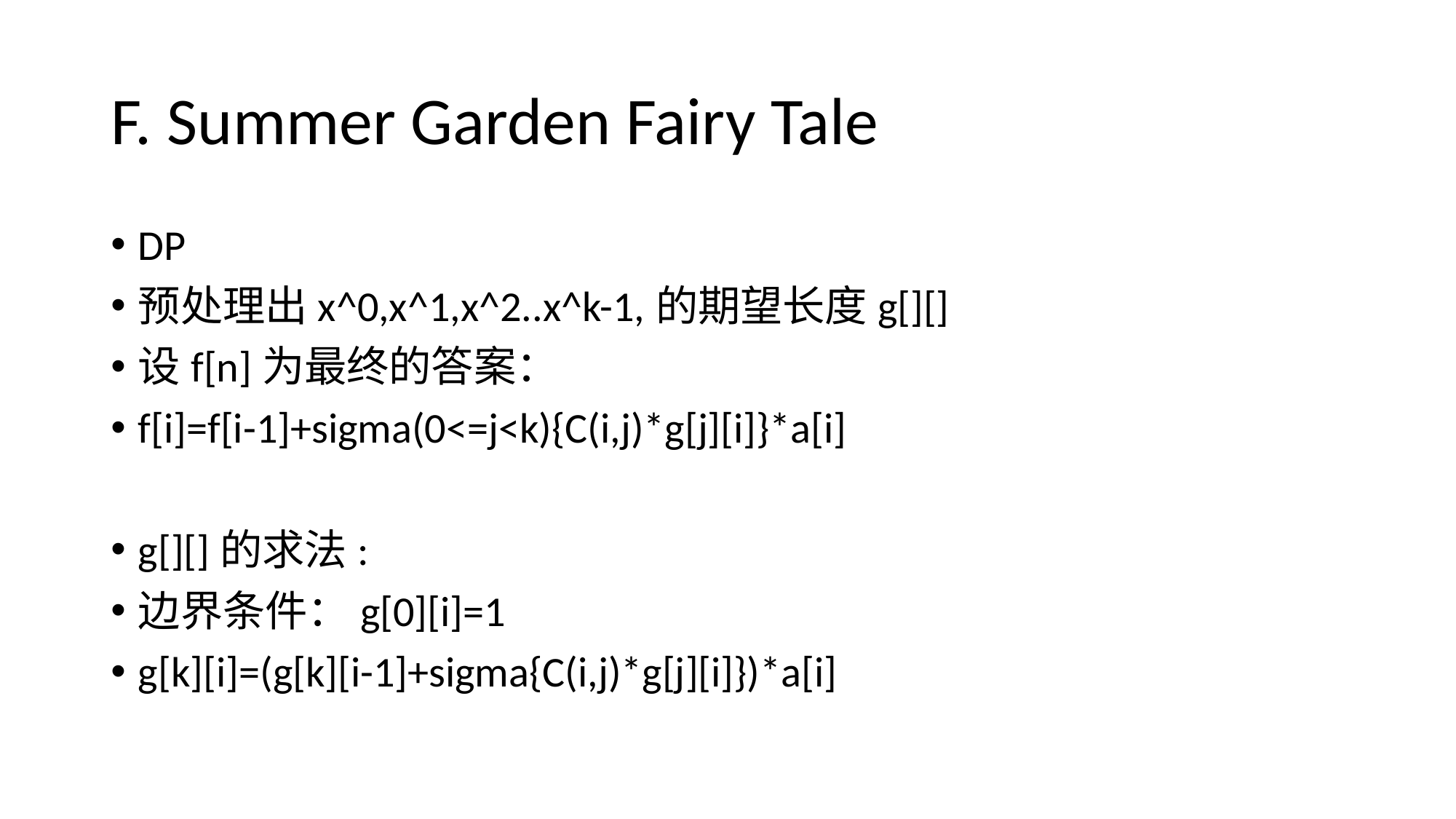

# F. Summer Garden Fairy Tale
DP
预处理出x^0,x^1,x^2..x^k-1,的期望长度g[][]
设f[n]为最终的答案：
f[i]=f[i-1]+sigma(0<=j<k){C(i,j)*g[j][i]}*a[i]

g[][]的求法:
边界条件：g[0][i]=1
g[k][i]=(g[k][i-1]+sigma{C(i,j)*g[j][i]})*a[i]